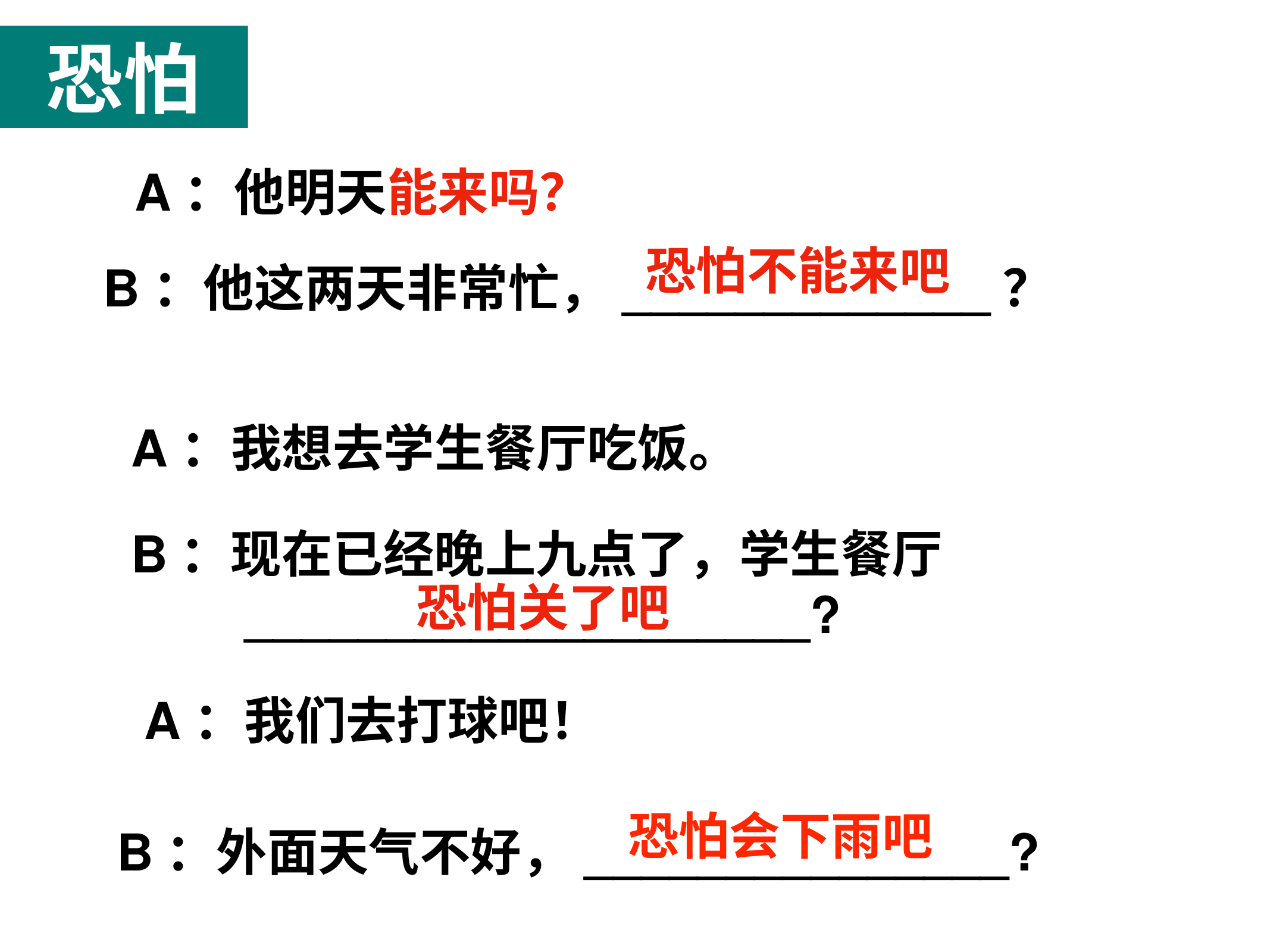

恐怕
A：他明天能来吗？
恐怕不能来吧
B：他这两天非常忙，_____________？
A：我想去学生餐厅吃饭。
B：现在已经晚上九点了，学生餐厅____________________?
恐怕关了吧
A：我们去打球吧！
恐怕会下雨吧
B：外面天气不好，_______________?